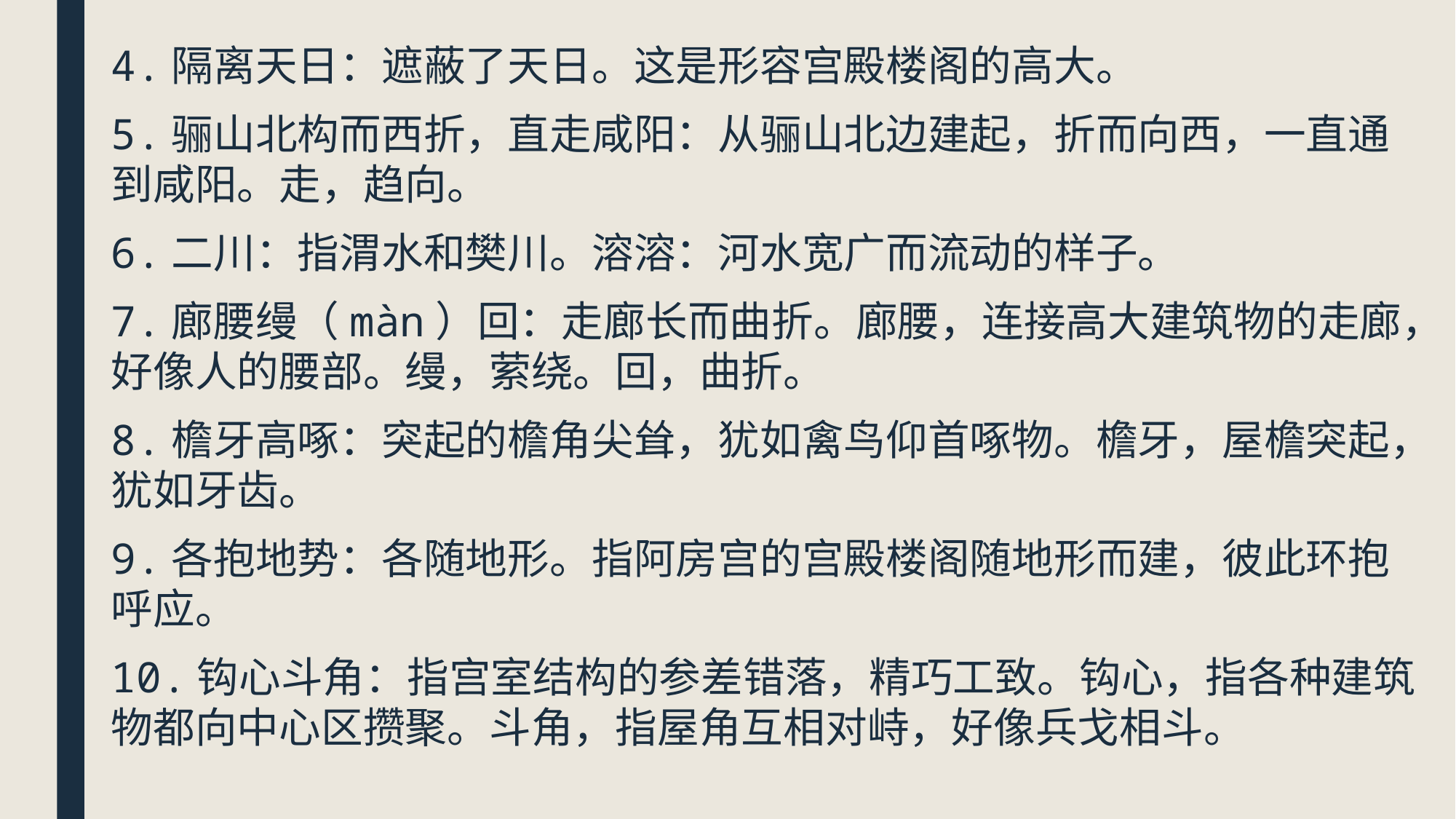

4.隔离天日：遮蔽了天日。这是形容宫殿楼阁的高大。
5.骊山北构而西折，直走咸阳：从骊山北边建起，折而向西，一直通到咸阳。走，趋向。
6.二川：指渭水和樊川。溶溶：河水宽广而流动的样子。
7.廊腰缦（màn）回：走廊长而曲折。廊腰，连接高大建筑物的走廊，好像人的腰部。缦，萦绕。回，曲折。
8.檐牙高啄：突起的檐角尖耸，犹如禽鸟仰首啄物。檐牙，屋檐突起，犹如牙齿。
9.各抱地势：各随地形。指阿房宫的宫殿楼阁随地形而建，彼此环抱呼应。
10.钩心斗角：指宫室结构的参差错落，精巧工致。钩心，指各种建筑物都向中心区攒聚。斗角，指屋角互相对峙，好像兵戈相斗。